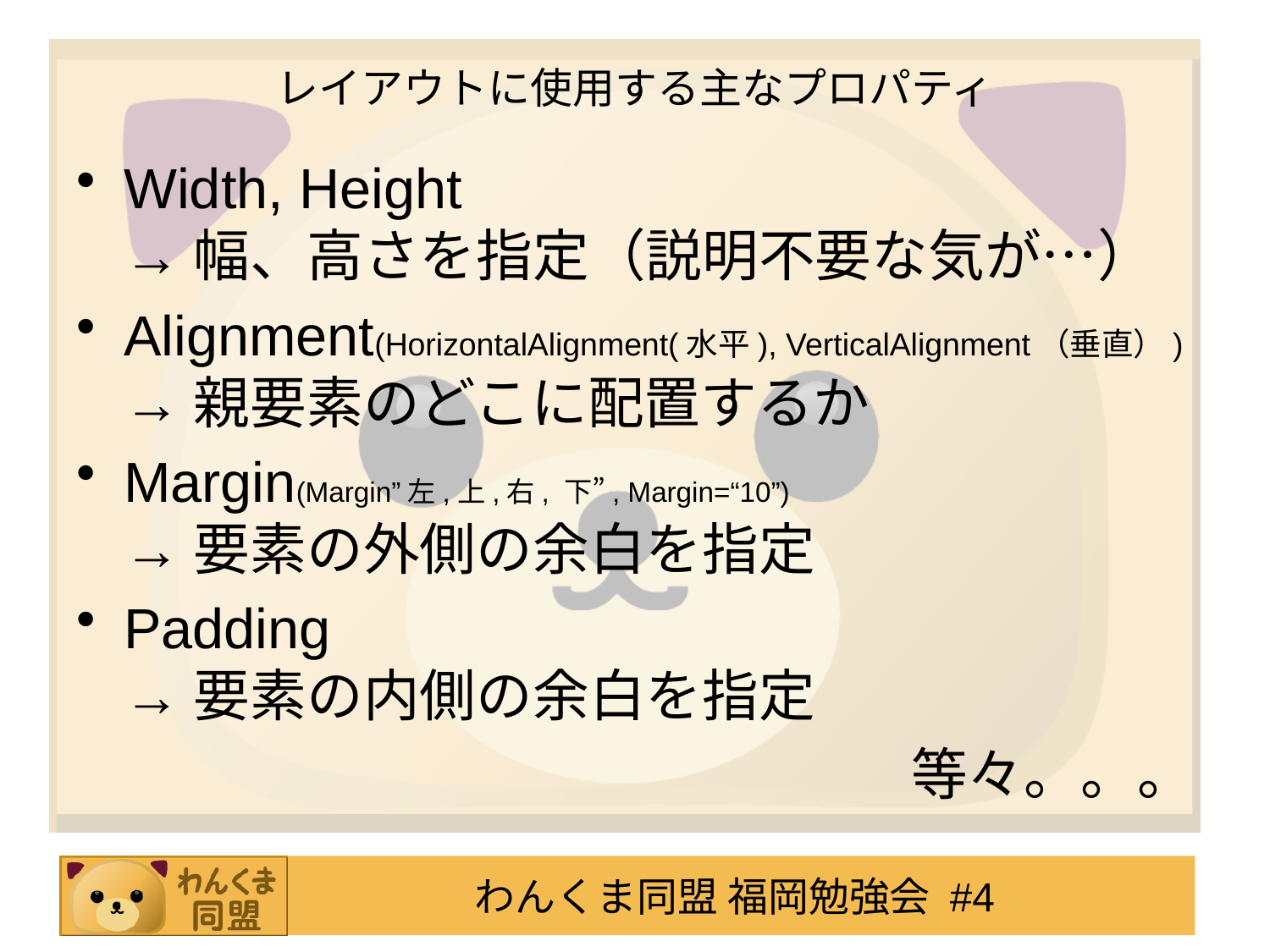

# レイアウトに使用する主なプロパティ
Width, Height
→幅、高さを指定（説明不要な気が…）
Alignment(HorizontalAlignment(水平), VerticalAlignment（垂直）)
→親要素のどこに配置するか
Margin(Margin”左,上,右, 下”, Margin=“10”)
→要素の外側の余白を指定
Padding
→要素の内側の余白を指定
等々。。。